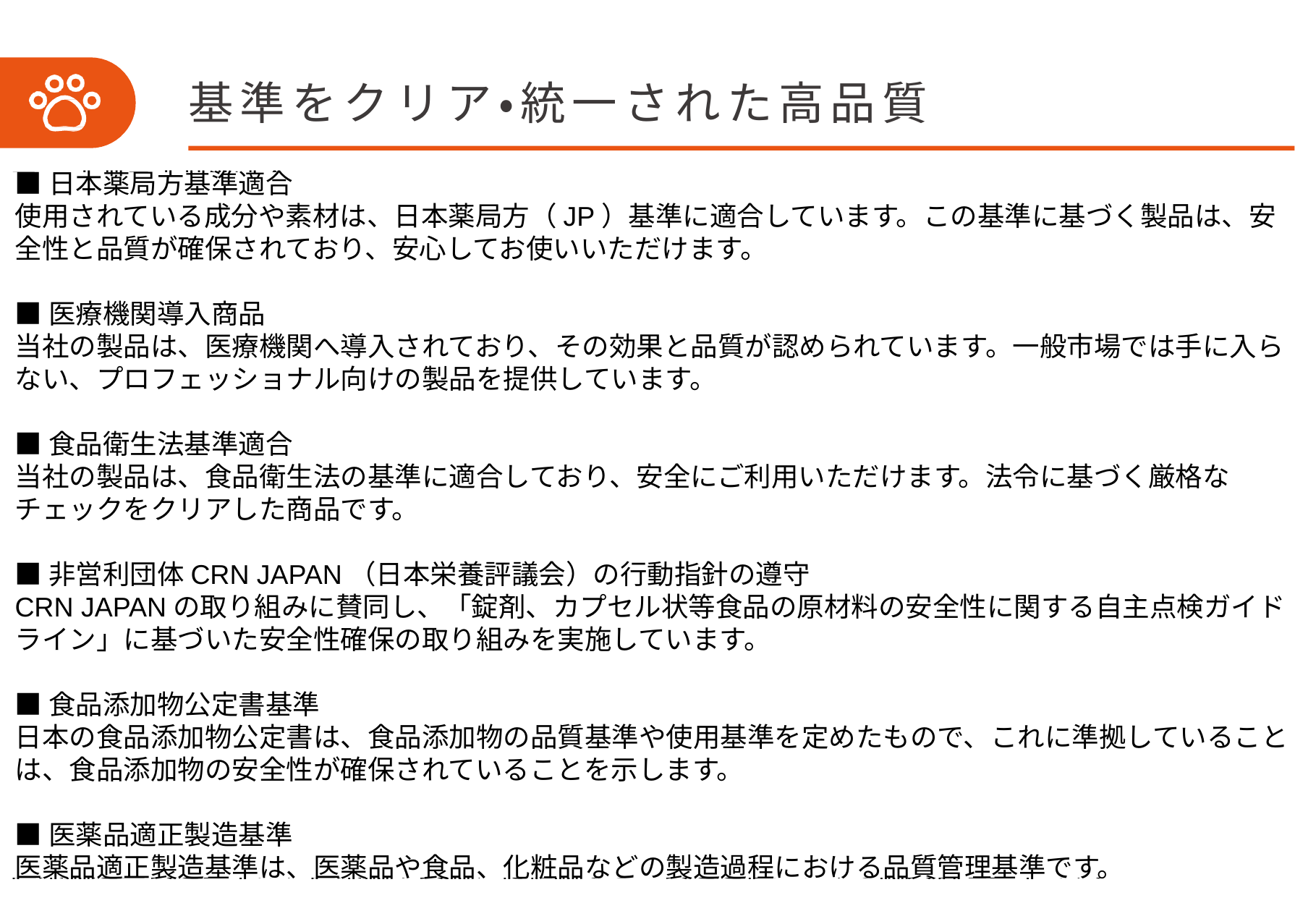

# 基準をクリア・統一された高品質
■日本薬局方基準適合
使用されている成分や素材は、日本薬局方（JP）基準に適合しています。この基準に基づく製品は、安全性と品質が確保されており、安心してお使いいただけます。

■医療機関導入商品
当社の製品は、医療機関へ導入されており、その効果と品質が認められています。一般市場では手に入らない、プロフェッショナル向けの製品を提供しています。

■食品衛生法基準適合
当社の製品は、食品衛生法の基準に適合しており、安全にご利用いただけます。法令に基づく厳格なチェックをクリアした商品です。

■非営利団体CRN JAPAN（日本栄養評議会）の行動指針の遵守
CRN JAPANの取り組みに賛同し、「錠剤、カプセル状等食品の原材料の安全性に関する自主点検ガイドライン」に基づいた安全性確保の取り組みを実施しています。

■食品添加物公定書基準
日本の食品添加物公定書は、食品添加物の品質基準や使用基準を定めたもので、これに準拠していることは、食品添加物の安全性が確保されていることを示します。

■医薬品適正製造基準
医薬品適正製造基準は、医薬品や食品、化粧品などの製造過程における品質管理基準です。
■日本薬局方基準適合
使用されている成分や素材は、日本薬局方（JP）基準に適合しています。この基準に基づく製品は、安全性と品質が確保されており、安心してお使いいただけます。

■医療機関導入商品
当社の製品は、医療機関へ導入されており、その効果と品質が認められています。一般市場では手に入らない、プロフェッショナル向けの製品を提供しています。

■食品衛生法基準適合
当社の製品は、食品衛生法の基準に適合しており、安全にご利用いただけます。法令に基づく厳格なチェックをクリアした商品です。

■非営利団体CRN JAPAN（日本栄養評議会）の行動指針の遵守
CRN JAPANの取り組みに賛同し、「錠剤、カプセル状等食品の原材料の安全性に関する自主点検ガイドライン」に基づいた安全性確保の取り組みを実施しています。

■食品添加物公定書基準
日本の食品添加物公定書は、食品添加物の品質基準や使用基準を定めたもので、これに準拠していることは、食品添加物の安全性が確保されていることを示します。

■医薬品適正製造基準
医薬品適正製造基準は、医薬品や食品、化粧品などの製造過程における品質管理基準です。